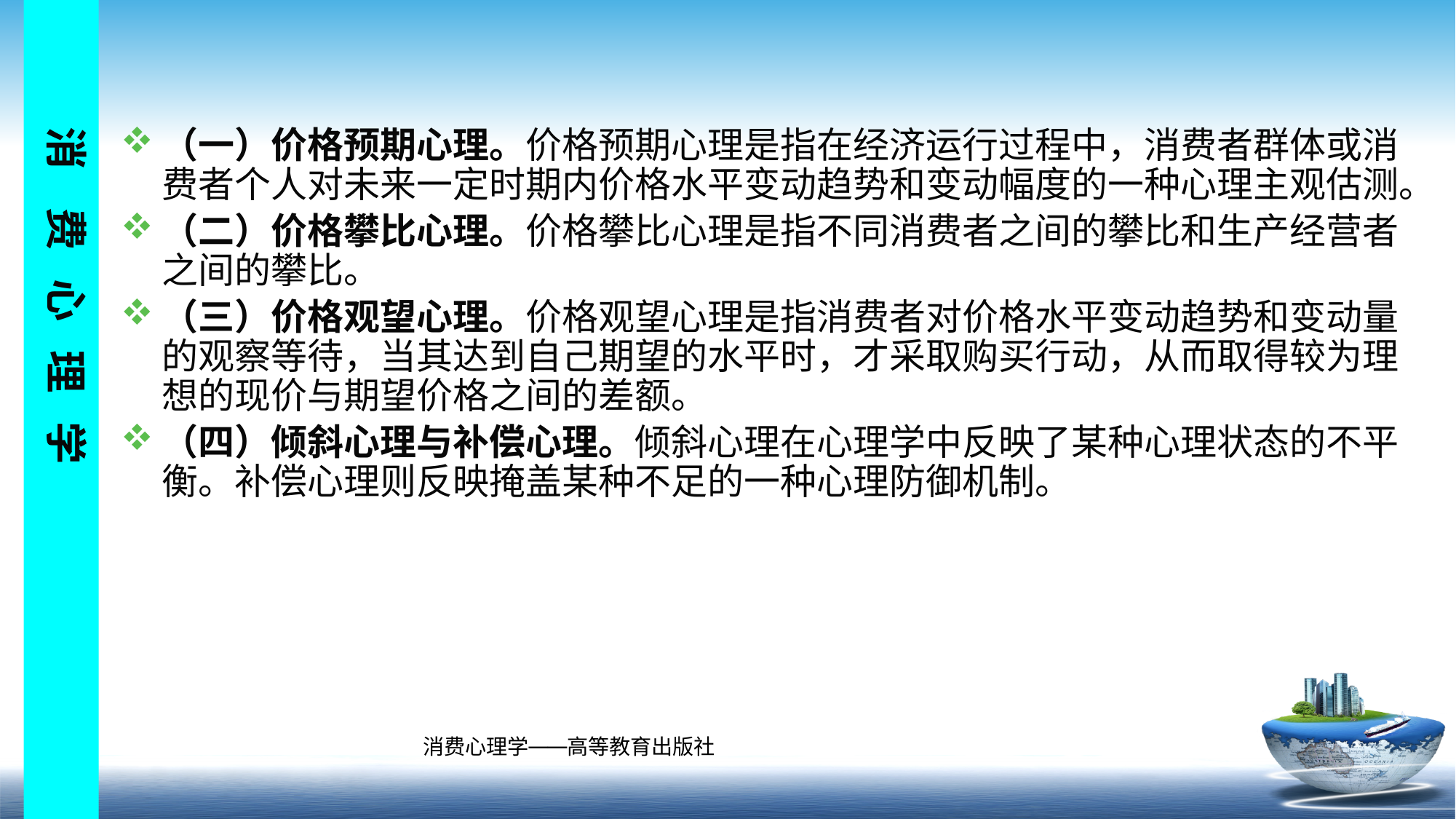

（一）价格预期心理。价格预期心理是指在经济运行过程中，消费者群体或消费者个人对未来一定时期内价格水平变动趋势和变动幅度的一种心理主观估测。
（二）价格攀比心理。价格攀比心理是指不同消费者之间的攀比和生产经营者之间的攀比。
（三）价格观望心理。价格观望心理是指消费者对价格水平变动趋势和变动量的观察等待，当其达到自己期望的水平时，才采取购买行动，从而取得较为理想的现价与期望价格之间的差额。
（四）倾斜心理与补偿心理。倾斜心理在心理学中反映了某种心理状态的不平衡。补偿心理则反映掩盖某种不足的一种心理防御机制。
消费心理学——高等教育出版社